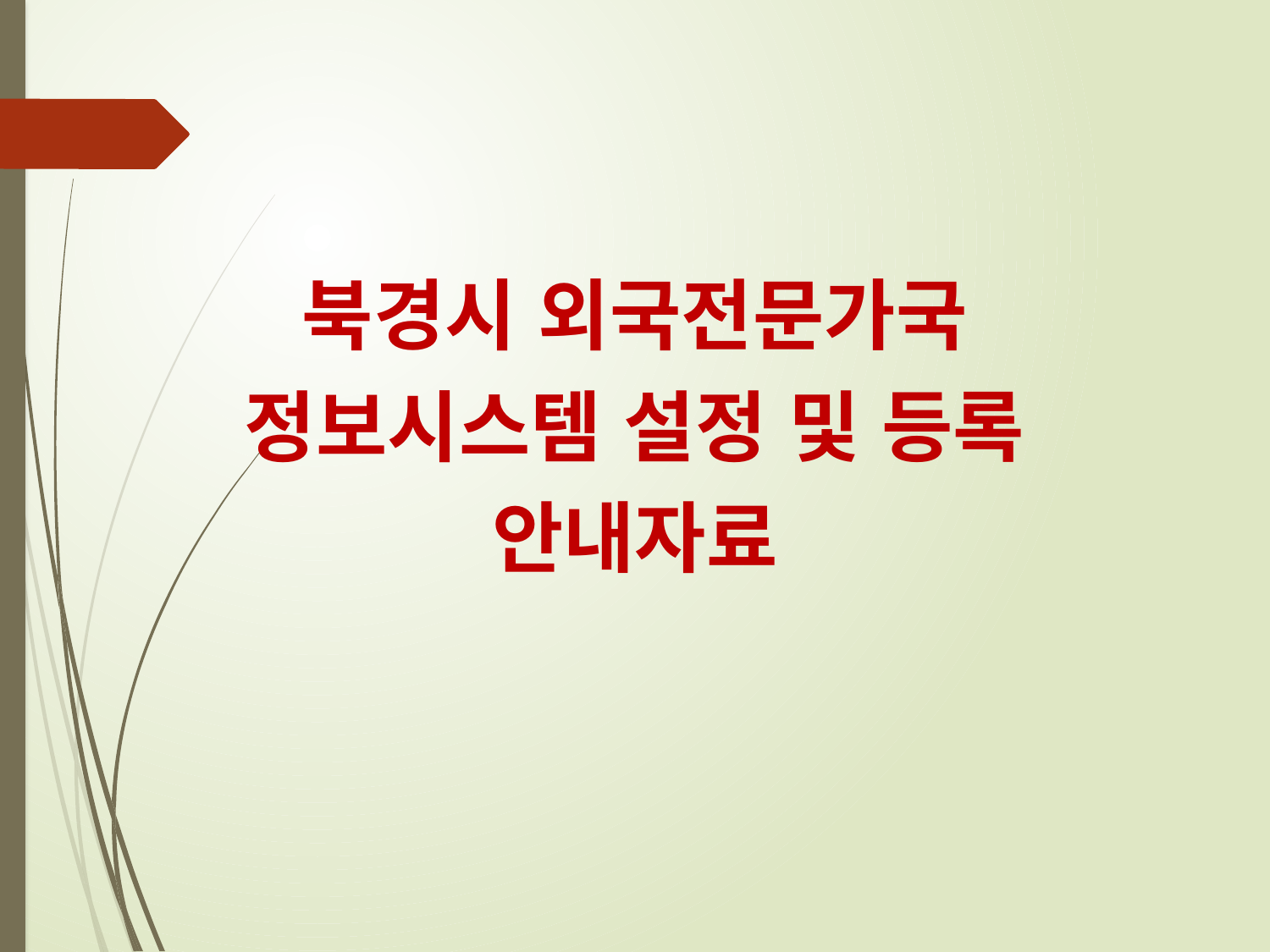

북경시 외국전문가국 정보시스템 설정 및 등록 안내자료